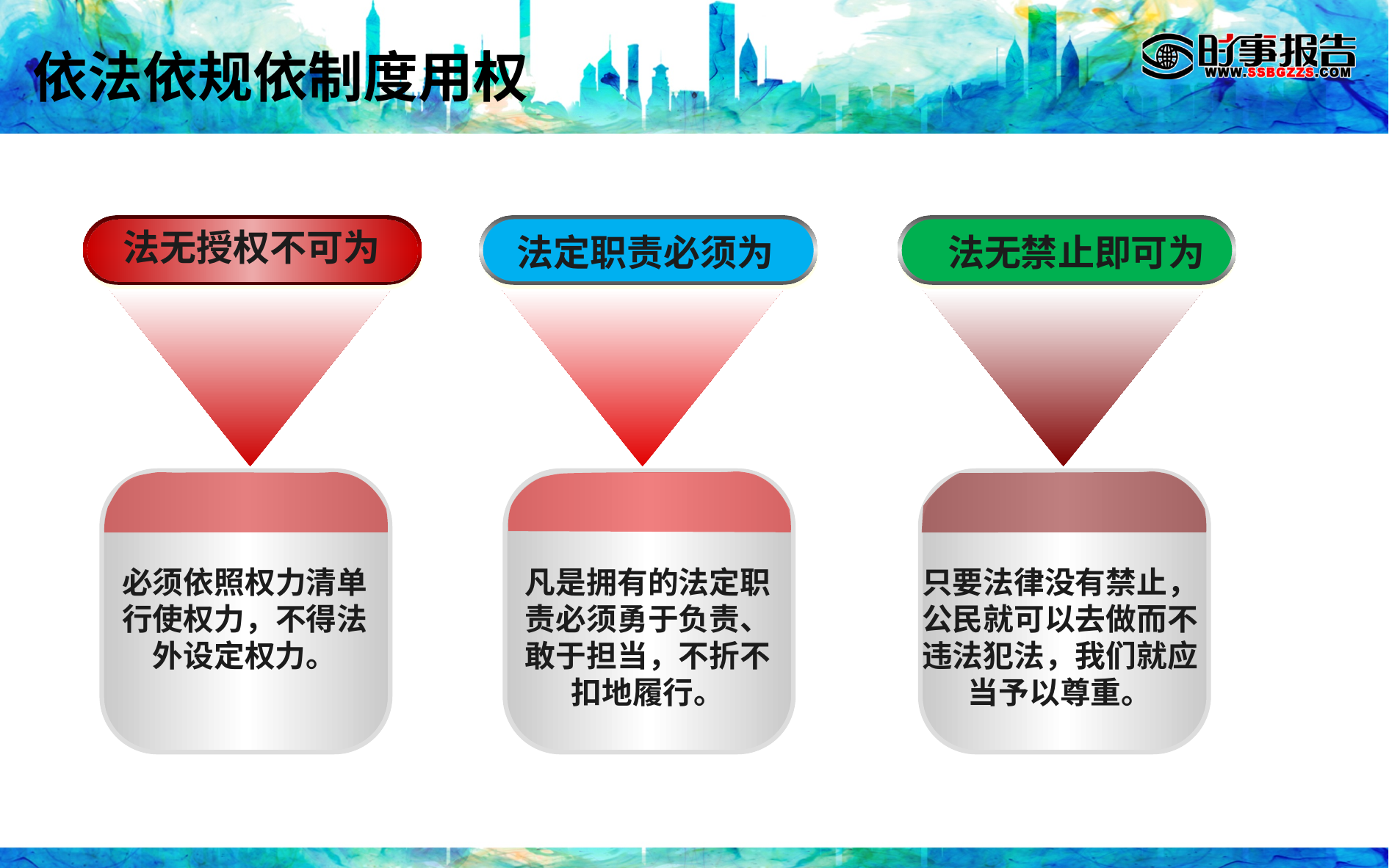

依法依规依制度用权

法无授权不可为

必须依照权力清单行使权力，不得法外设定权力。

法定职责必须为

凡是拥有的法定职责必须勇于负责、敢于担当，不折不扣地履行。

法无禁止即可为

只要法律没有禁止，公民就可以去做而不违法犯法，我们就应当予以尊重。